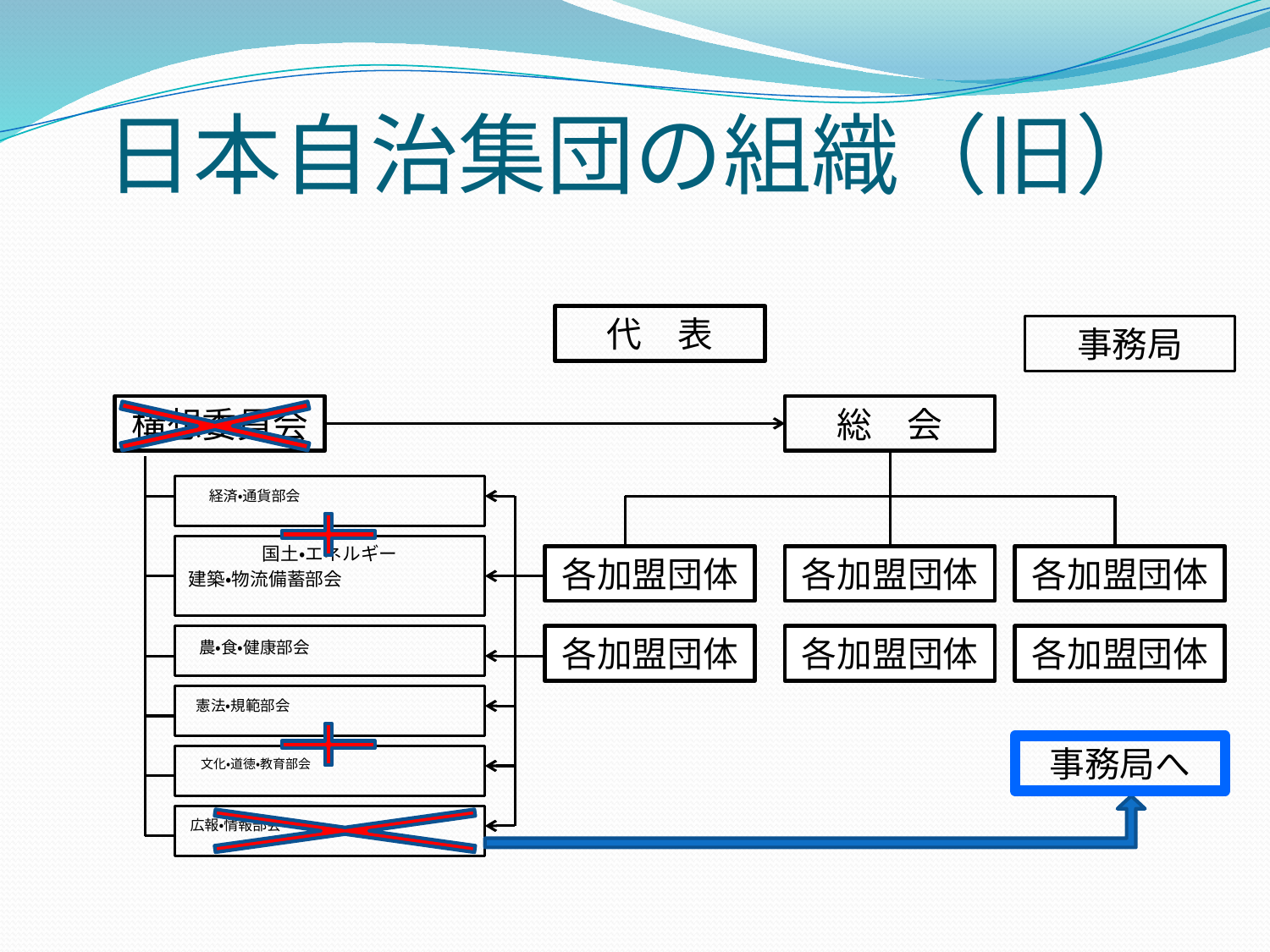

# 日本自治集団の組織（旧）
代　表
事務局

構想委員会
総　会
　経済・通貨部会

国土・エネルギー
建築・物流備蓄部会
各加盟団体
各加盟団体
各加盟団体
農・食・健康部会
各加盟団体
各加盟団体
各加盟団体
憲法・規範部会

事務局へ
文化・道徳・教育部会

広報・情報部会